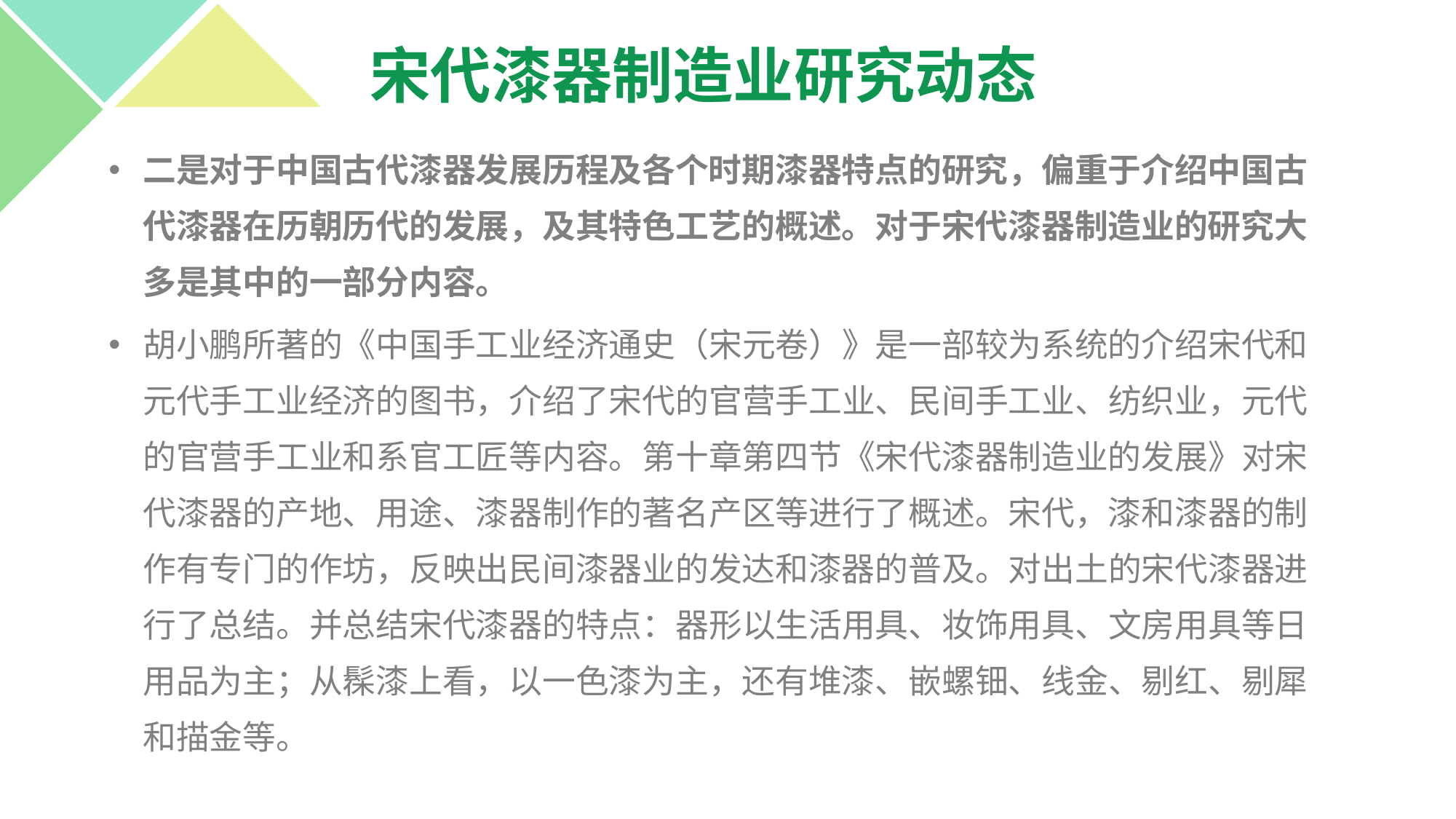

# 宋代漆器制造业研究动态
二是对于中国古代漆器发展历程及各个时期漆器特点的研究，偏重于介绍中国古代漆器在历朝历代的发展，及其特色工艺的概述。对于宋代漆器制造业的研究大多是其中的一部分内容。
胡小鹏所著的《中国手工业经济通史（宋元卷）》是一部较为系统的介绍宋代和元代手工业经济的图书，介绍了宋代的官营手工业、民间手工业、纺织业，元代的官营手工业和系官工匠等内容。第十章第四节《宋代漆器制造业的发展》对宋代漆器的产地、用途、漆器制作的著名产区等进行了概述。宋代，漆和漆器的制作有专门的作坊，反映出民间漆器业的发达和漆器的普及。对出土的宋代漆器进行了总结。并总结宋代漆器的特点：器形以生活用具、妆饰用具、文房用具等日用品为主；从髹漆上看，以一色漆为主，还有堆漆、嵌螺钿、线金、剔红、剔犀和描金等。